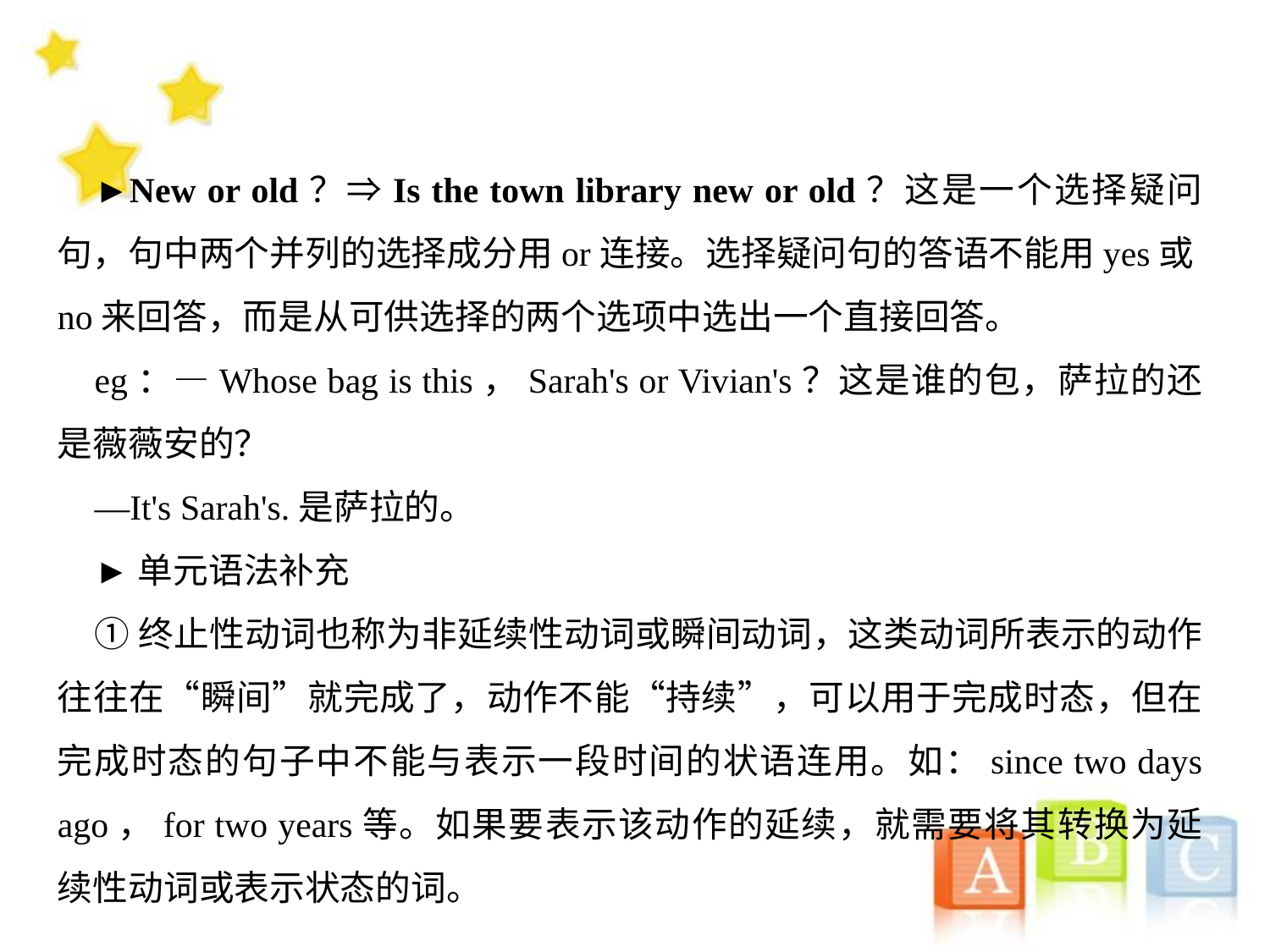

►New or old？⇒Is the town library new or old？这是一个选择疑问句，句中两个并列的选择成分用or连接。选择疑问句的答语不能用yes或no来回答，而是从可供选择的两个选项中选出一个直接回答。
eg：—Whose bag is this，Sarah's or Vivian's？这是谁的包，萨拉的还是薇薇安的？
—It's Sarah's.是萨拉的。
►单元语法补充
①终止性动词也称为非延续性动词或瞬间动词，这类动词所表示的动作往往在“瞬间”就完成了，动作不能“持续”，可以用于完成时态，但在完成时态的句子中不能与表示一段时间的状语连用。如：since two days ago，for two years等。如果要表示该动作的延续，就需要将其转换为延续性动词或表示状态的词。